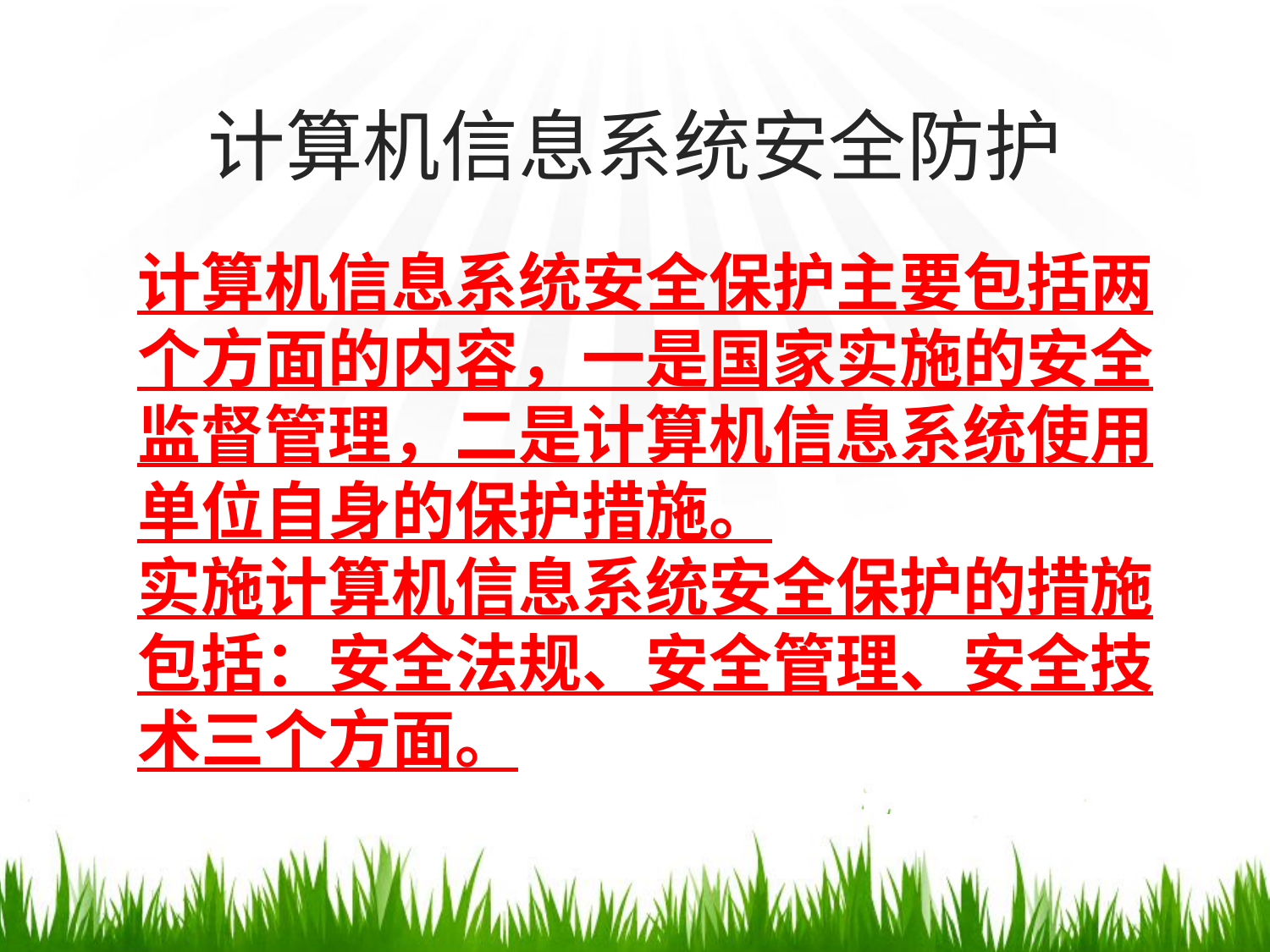

计算机信息系统安全防护
计算机信息系统安全保护主要包括两个方面的内容，一是国家实施的安全监督管理，二是计算机信息系统使用单位自身的保护措施。
实施计算机信息系统安全保护的措施包括：安全法规、安全管理、安全技术三个方面。